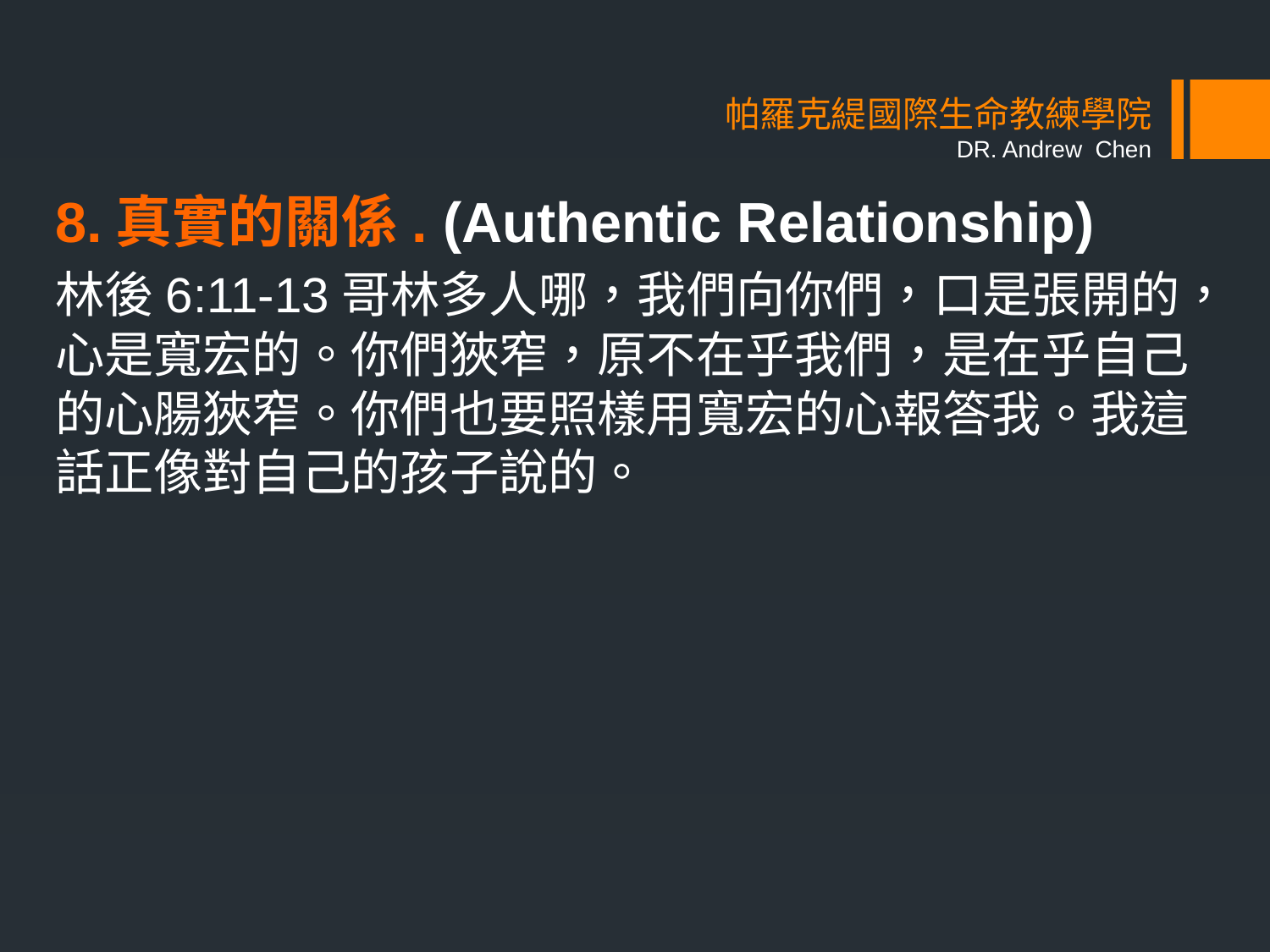

# 帕羅克緹國際生命教練學院 DR. Andrew  Chen
8.真實的關係. (Authentic Relationship)
林後6:11-13哥林多人哪，我們向你們，口是張開的，心是寬宏的。你們狹窄，原不在乎我們，是在乎自己的心腸狹窄。你們也要照樣用寬宏的心報答我。我這話正像對自己的孩子說的。